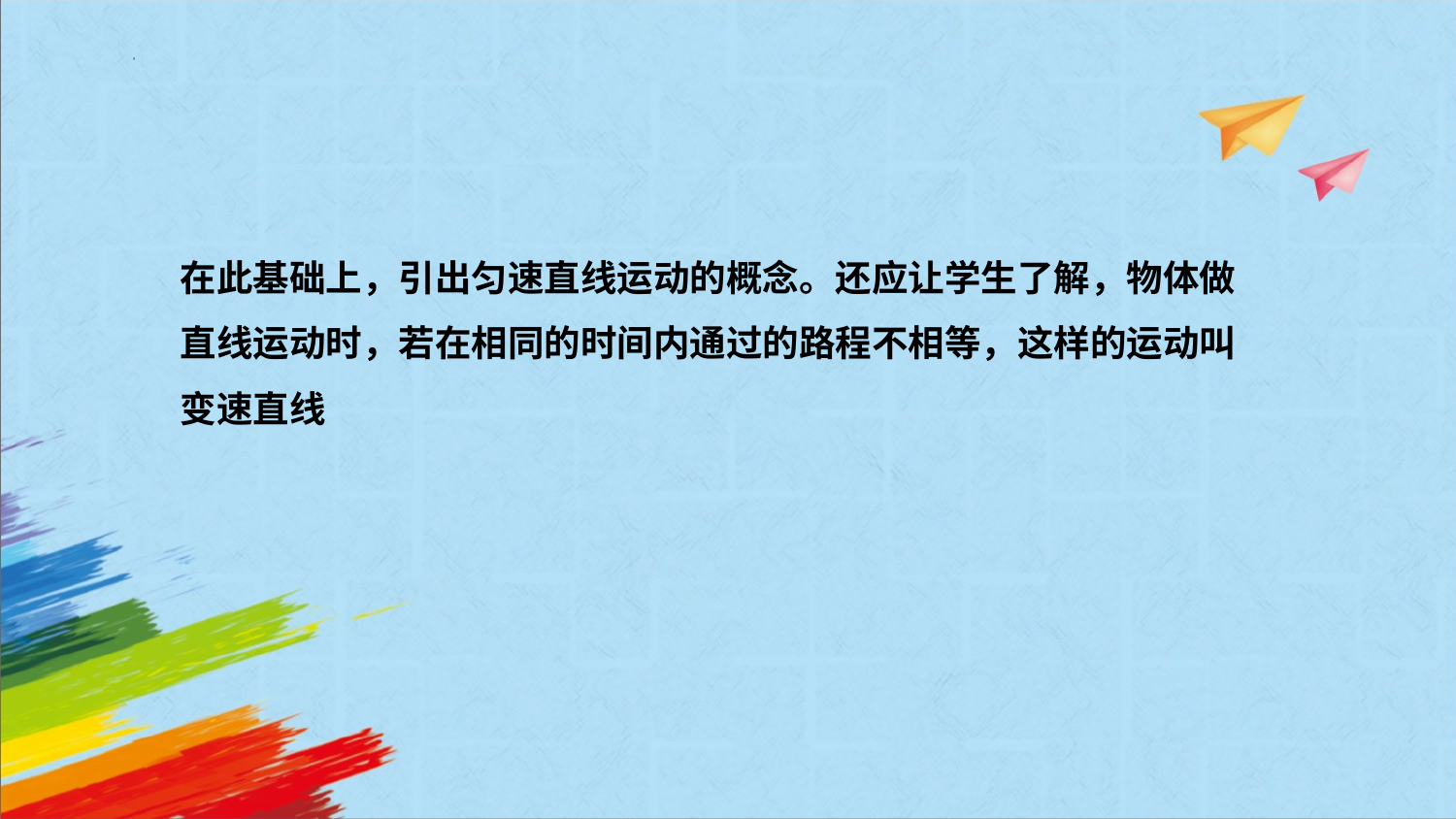

在此基础上，引出匀速直线运动的概念。还应让学生了解，物体做直线运动时，若在相同的时间内通过的路程不相等，这样的运动叫变速直线